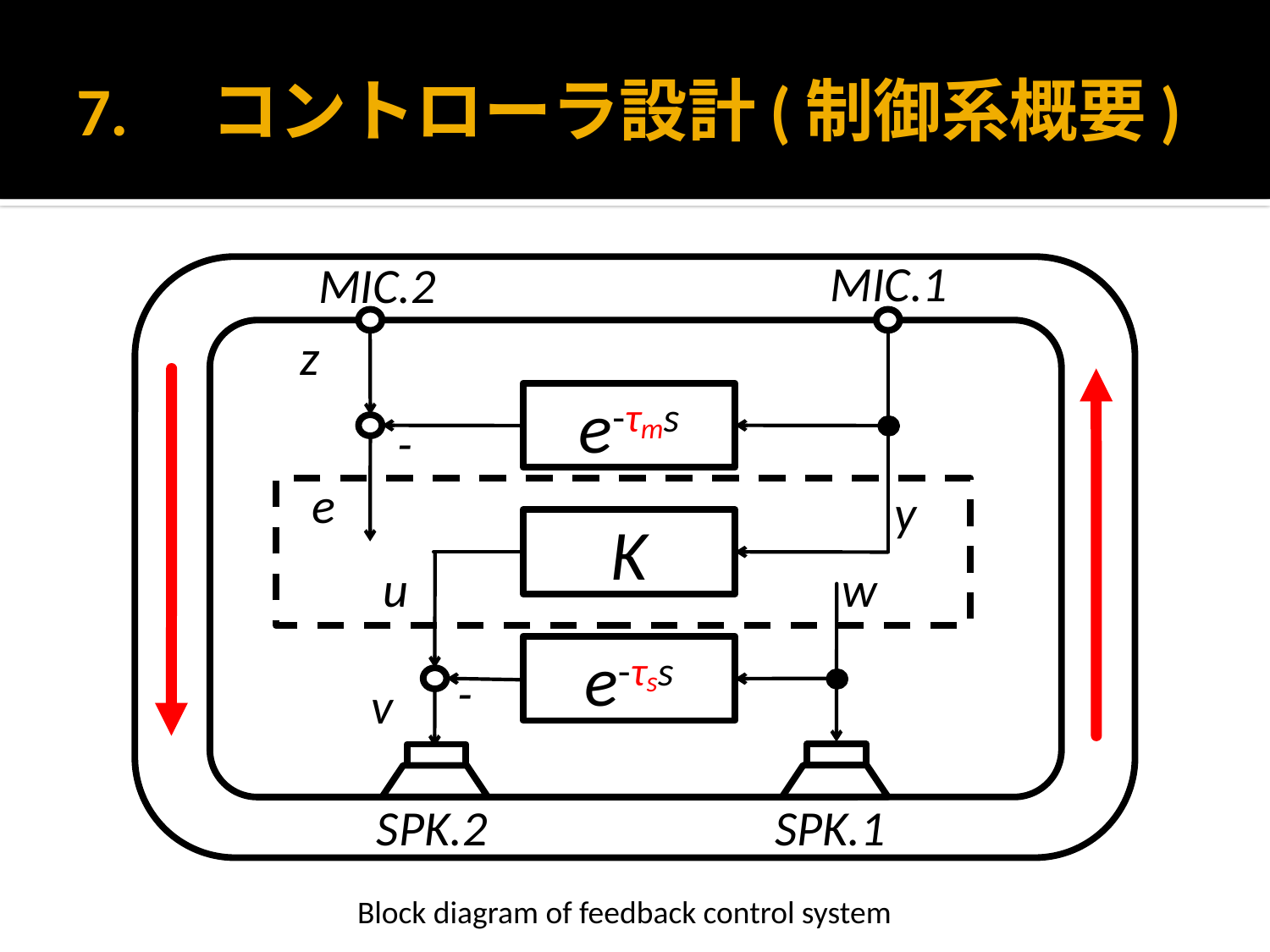

# 7.　コントローラ設計(制御系概要)
MIC.1
MIC.2

z
e-τms

e
y

K
u
w
e-τss
v

SPK.2
SPK.1
-
-
Block diagram of feedback control system